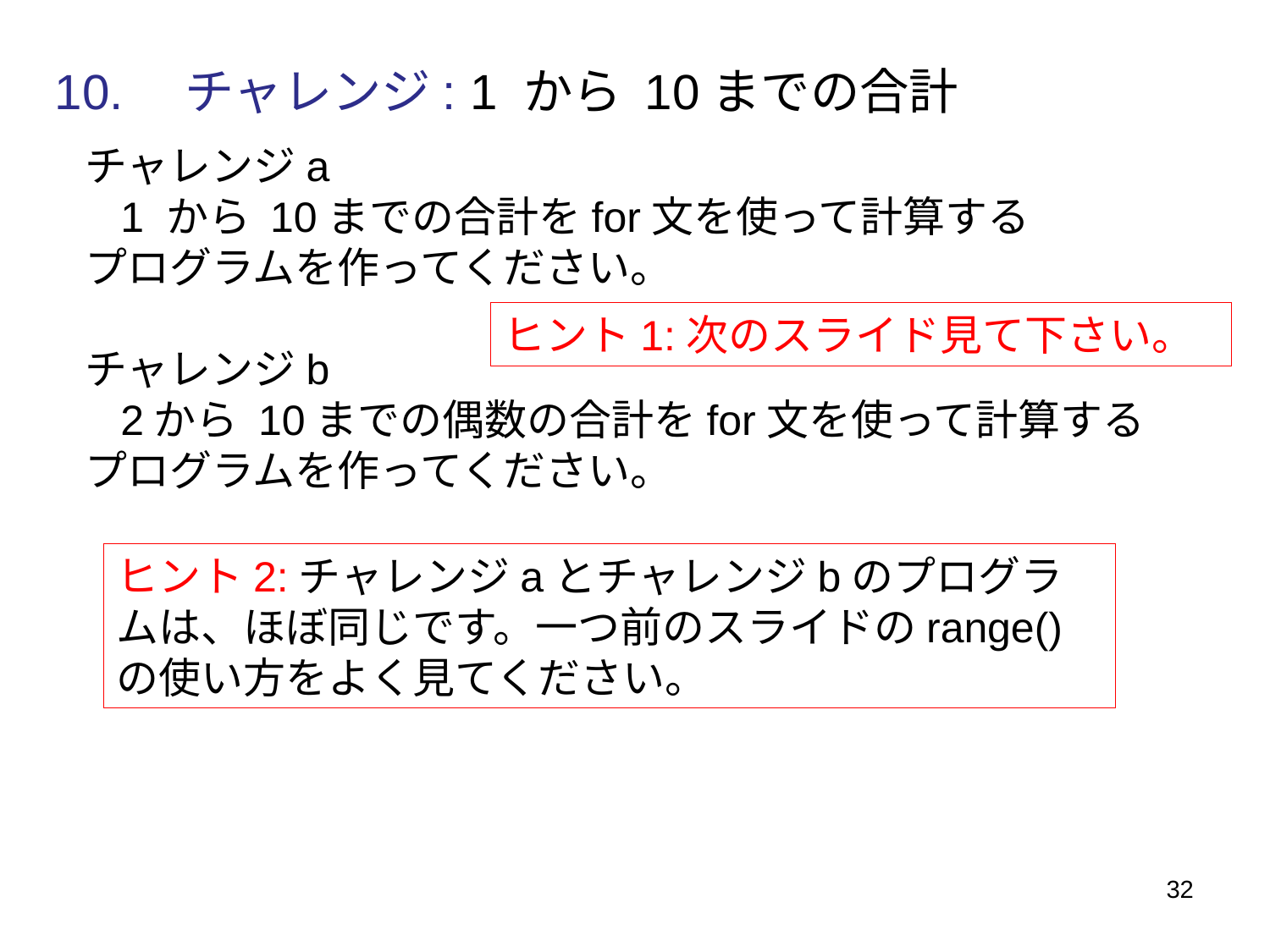

10.　チャレンジ: 1 から 10までの合計
チャレンジa
   1 から 10までの合計をfor文を使って計算する
プログラムを作ってください。

チャレンジb
   2から 10までの偶数の合計をfor文を使って計算する
プログラムを作ってください。

ヒント1:次のスライド見て下さい。
ヒント2:チャレンジaとチャレンジbのプログラムは、ほぼ同じです。一つ前のスライドのrange()の使い方をよく見てください。
32